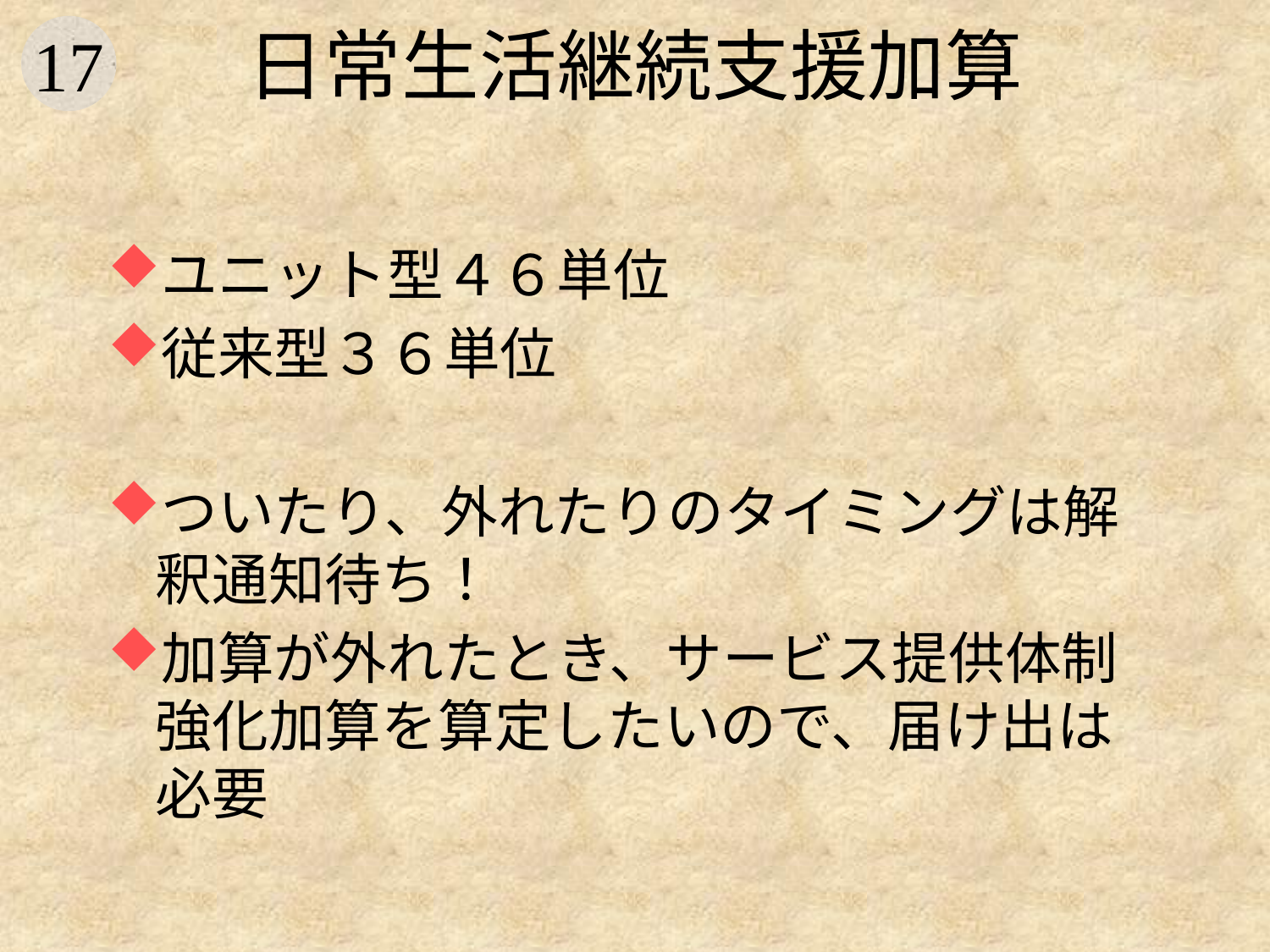

# 日常生活継続支援加算
ユニット型４６単位
従来型３６単位

ついたり、外れたりのタイミングは解釈通知待ち！
加算が外れたとき、サービス提供体制強化加算を算定したいので、届け出は必要